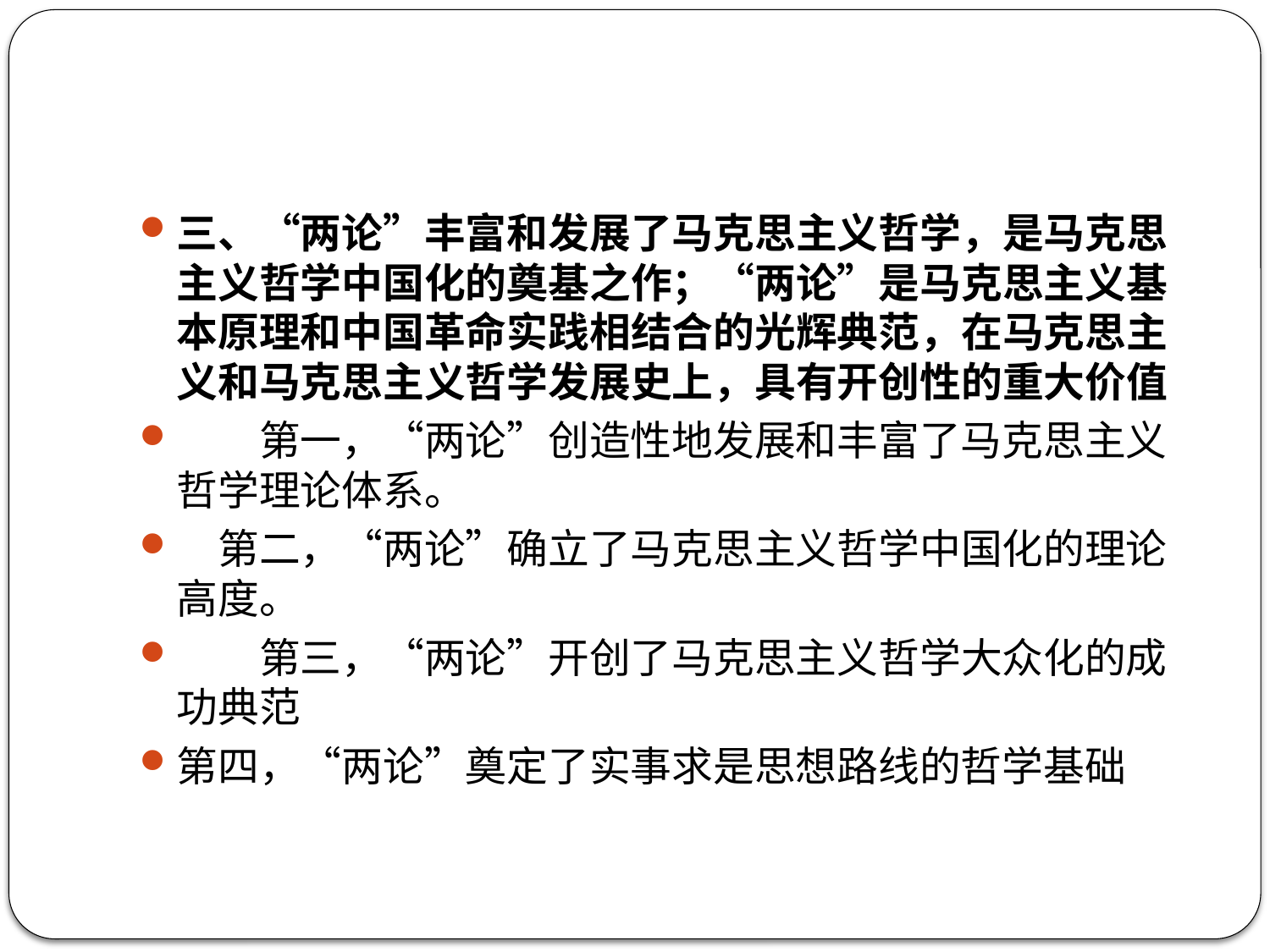

#
三、“两论”丰富和发展了马克思主义哲学，是马克思主义哲学中国化的奠基之作；“两论”是马克思主义基本原理和中国革命实践相结合的光辉典范，在马克思主义和马克思主义哲学发展史上，具有开创性的重大价值
　　第一，“两论”创造性地发展和丰富了马克思主义哲学理论体系。
　第二，“两论”确立了马克思主义哲学中国化的理论高度。
　　第三，“两论”开创了马克思主义哲学大众化的成功典范
第四，“两论”奠定了实事求是思想路线的哲学基础